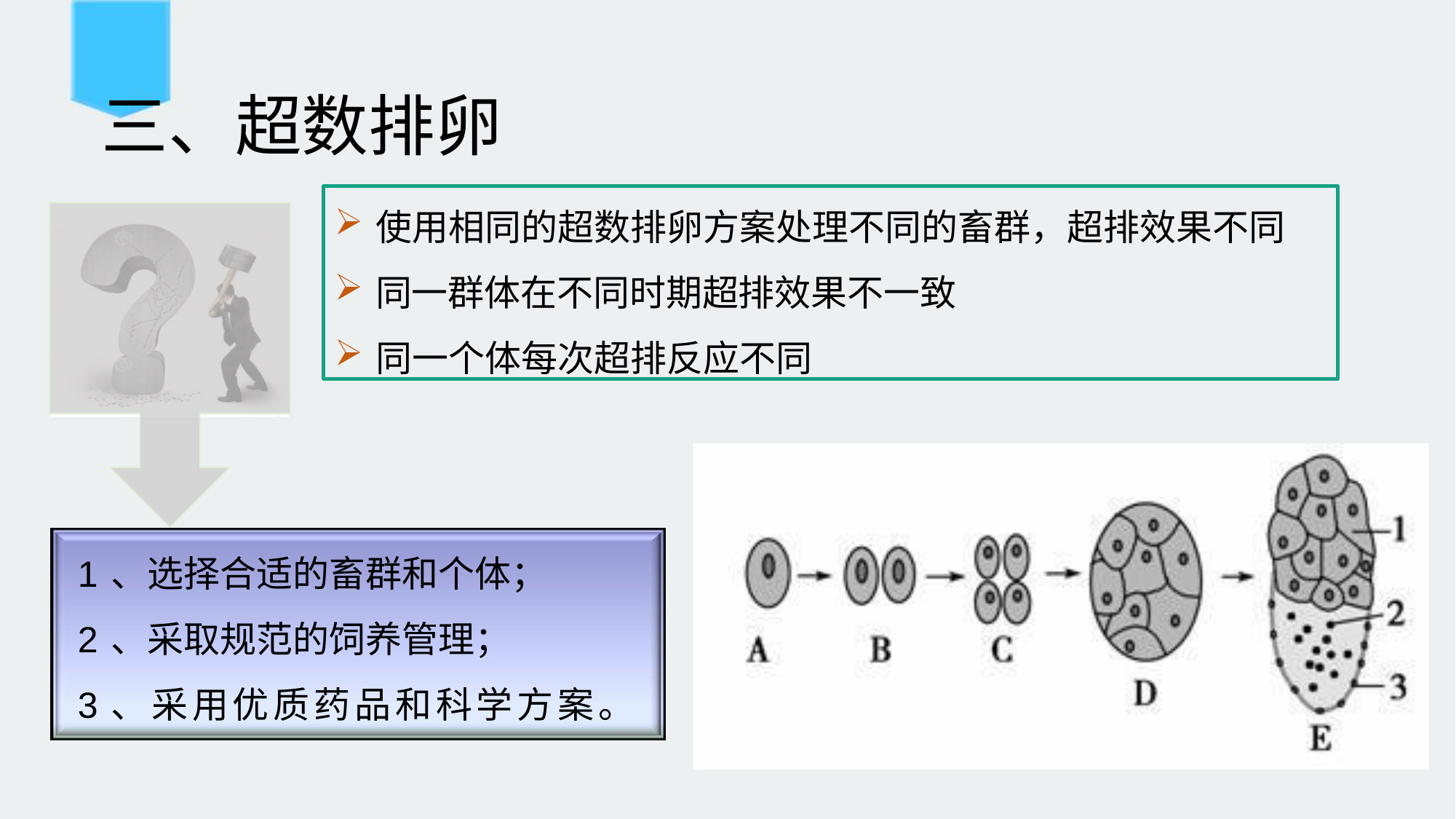

# 三、超数排卵
使用相同的超数排卵方案处理不同的畜群，超排效果不同
同一群体在不同时期超排效果不一致
同一个体每次超排反应不同

1、选择合适的畜群和个体；
2、采取规范的饲养管理；
3、采用优质药品和科学方案。